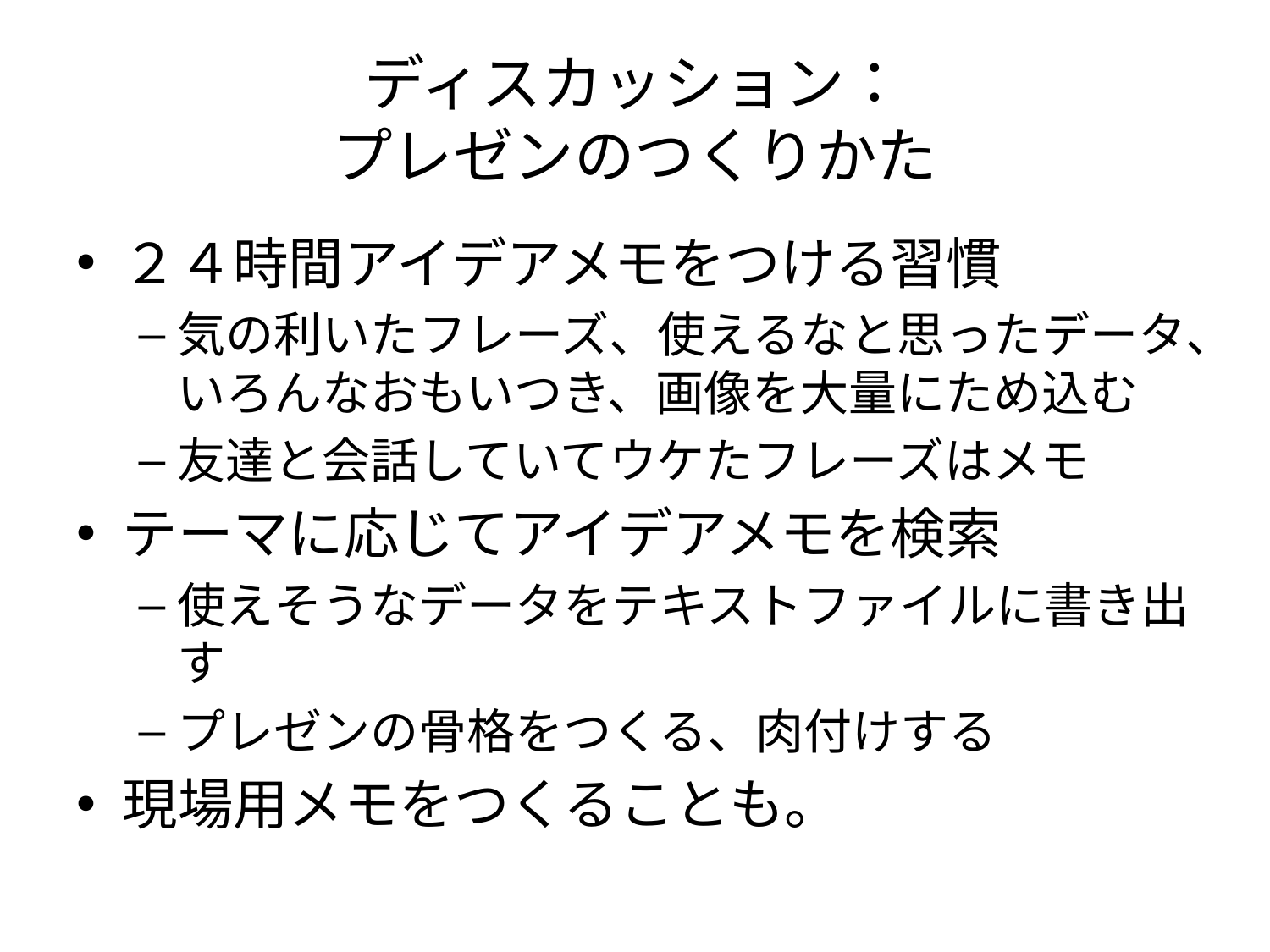

# ディスカッション： プレゼンのつくりかた
２４時間アイデアメモをつける習慣
気の利いたフレーズ、使えるなと思ったデータ、いろんなおもいつき、画像を大量にため込む
友達と会話していてウケたフレーズはメモ
テーマに応じてアイデアメモを検索
使えそうなデータをテキストファイルに書き出す
プレゼンの骨格をつくる、肉付けする
現場用メモをつくることも。